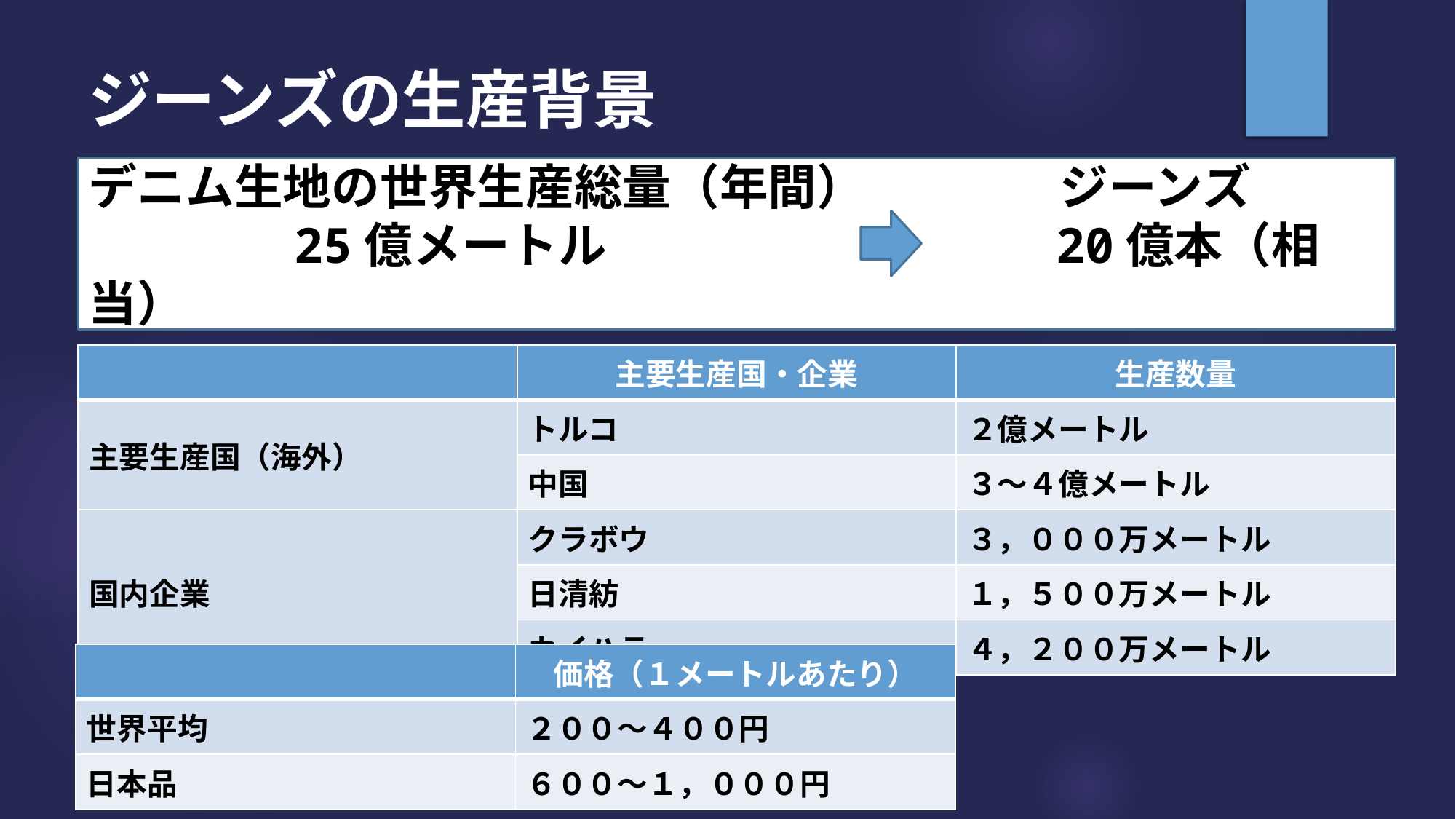

# ジーンズの生産背景
デニム生地の世界生産総量（年間）　　　　ジーンズ
　　　　25億メートル　　　　　　　　　20億本（相当）

|  | 主要生産国・企業 | 生産数量 |
| --- | --- | --- |
| 主要生産国（海外） | トルコ | ２億メートル |
|  | 中国 | ３～４億メートル |
| 国内企業 | クラボウ | ３，０００万メートル |
|  | 日清紡 | １，５００万メートル |
|  | カイハラ | ４，２００万メートル |
|  | 価格（１メートルあたり） |
| --- | --- |
| 世界平均 | ２００～４００円 |
| 日本品 | ６００～１，０００円 |